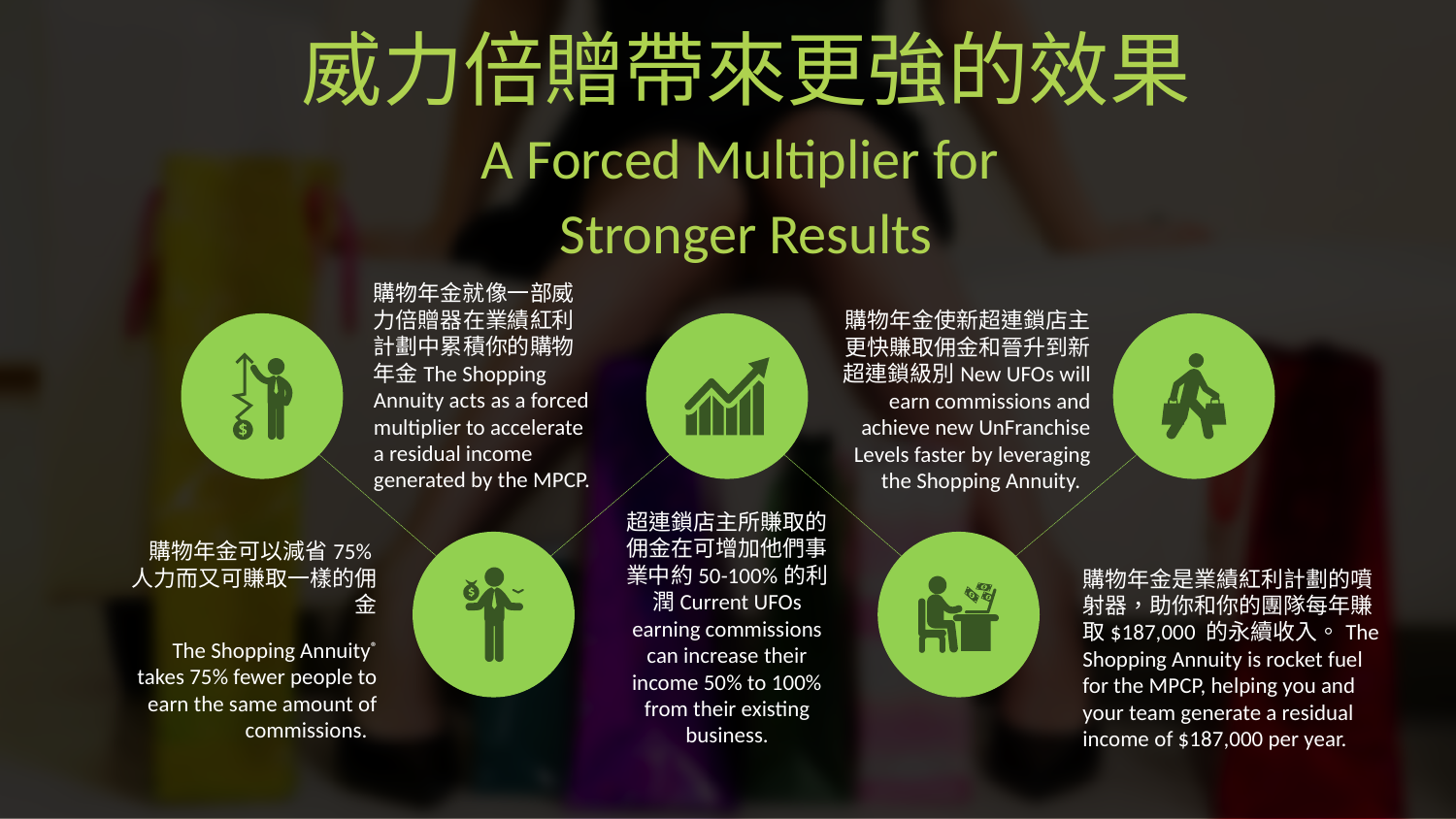

威力倍贈帶來更強的效果
A Forced Multiplier for
Stronger Results
購物年金就像一部威力倍贈器在業績紅利計劃中累積你的購物年金The Shopping Annuity acts as a forced multiplier to accelerate a residual income generated by the MPCP.

購物年金使新超連鎖店主更快賺取佣金和晉升到新超連鎖級別New UFOs will earn commissions and achieve new UnFranchise Levels faster by leveraging the Shopping Annuity.

超連鎖店主所賺取的佣金在可增加他們事業中約50-100%的利潤Current UFOs earning commissions can increase their income 50% to 100% from their existing business.
購物年金可以減省75%人力而又可賺取一樣的佣金
The Shopping Annuity® takes 75% fewer people to earn the same amount of commissions.

購物年金是業績紅利計劃的噴射器，助你和你的團隊每年賺取$187,000 的永續收入。The Shopping Annuity is rocket fuel for the MPCP, helping you and your team generate a residual income of $187,000 per year.